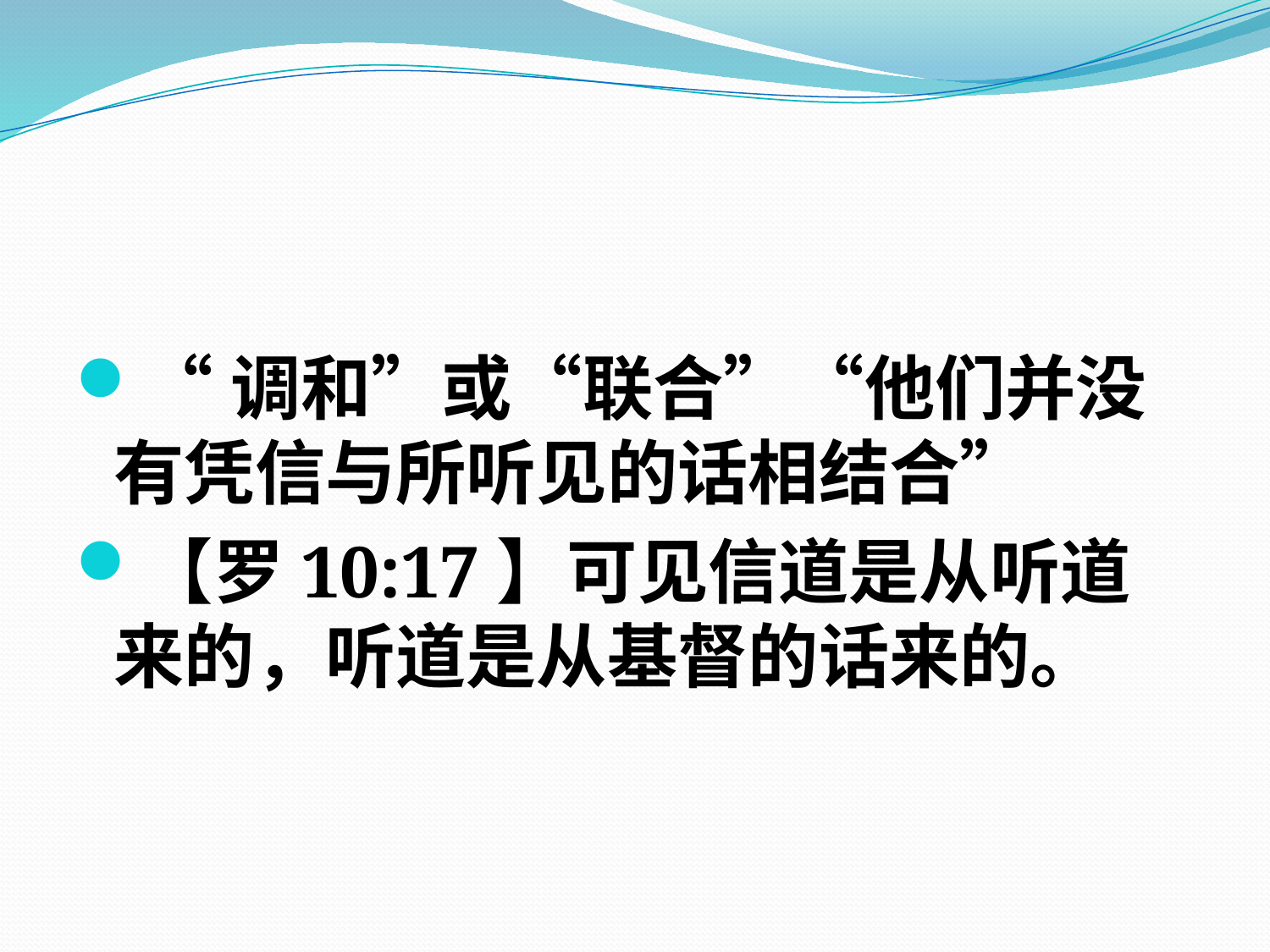

#

“调和”或“联合”“他们并没有凭信与所听见的话相结合”
【罗10:17】可见信道是从听道来的，听道是从基督的话来的。
5